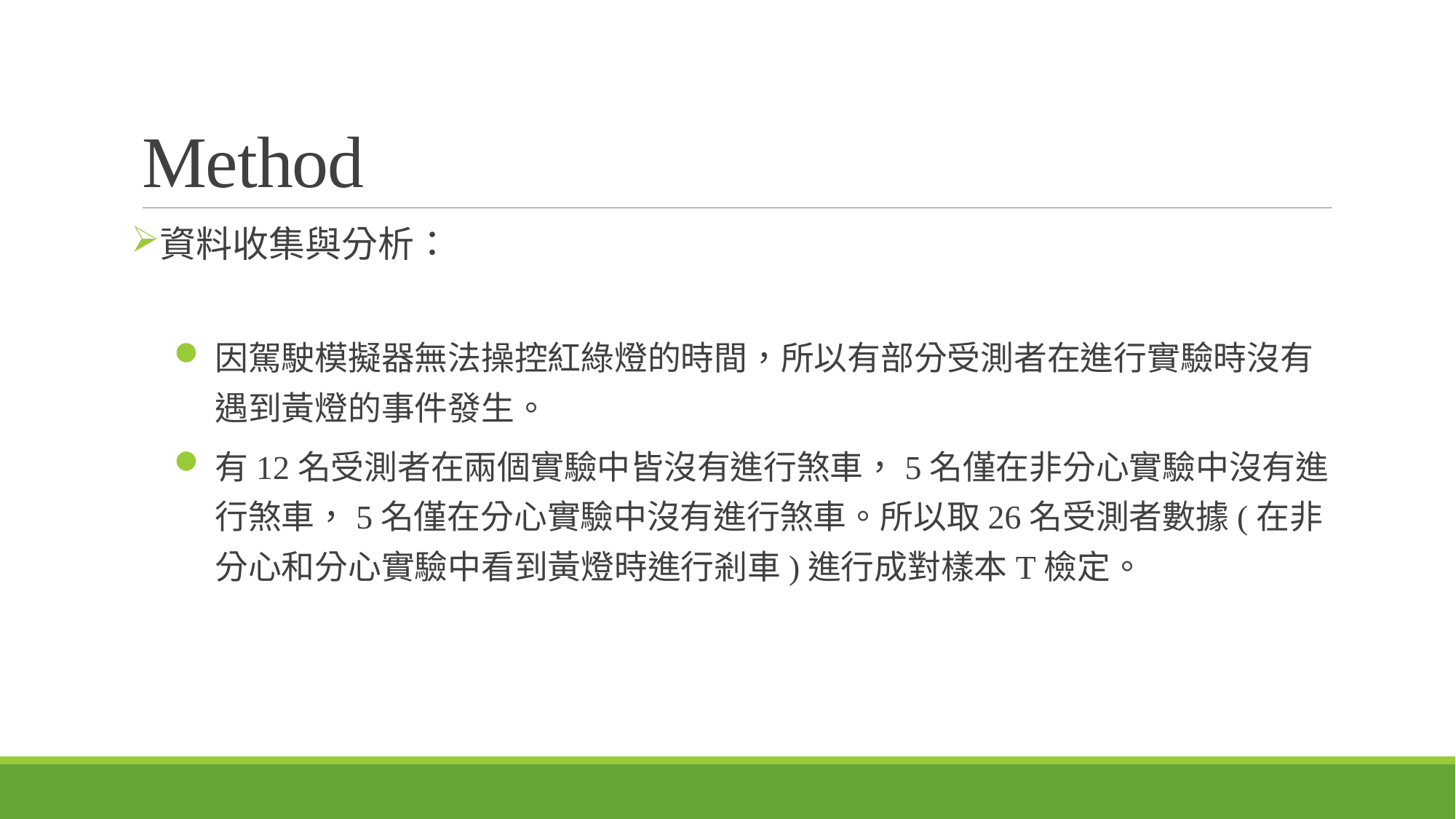

# Method
資料收集與分析：

因駕駛模擬器無法操控紅綠燈的時間，所以有部分受測者在進行實驗時沒有遇到黃燈的事件發生。
有12名受測者在兩個實驗中皆沒有進行煞車，5名僅在非分心實驗中沒有進行煞車，5名僅在分心實驗中沒有進行煞車。所以取26名受測者數據(在非分心和分心實驗中看到黃燈時進行剎車)進行成對樣本T檢定。